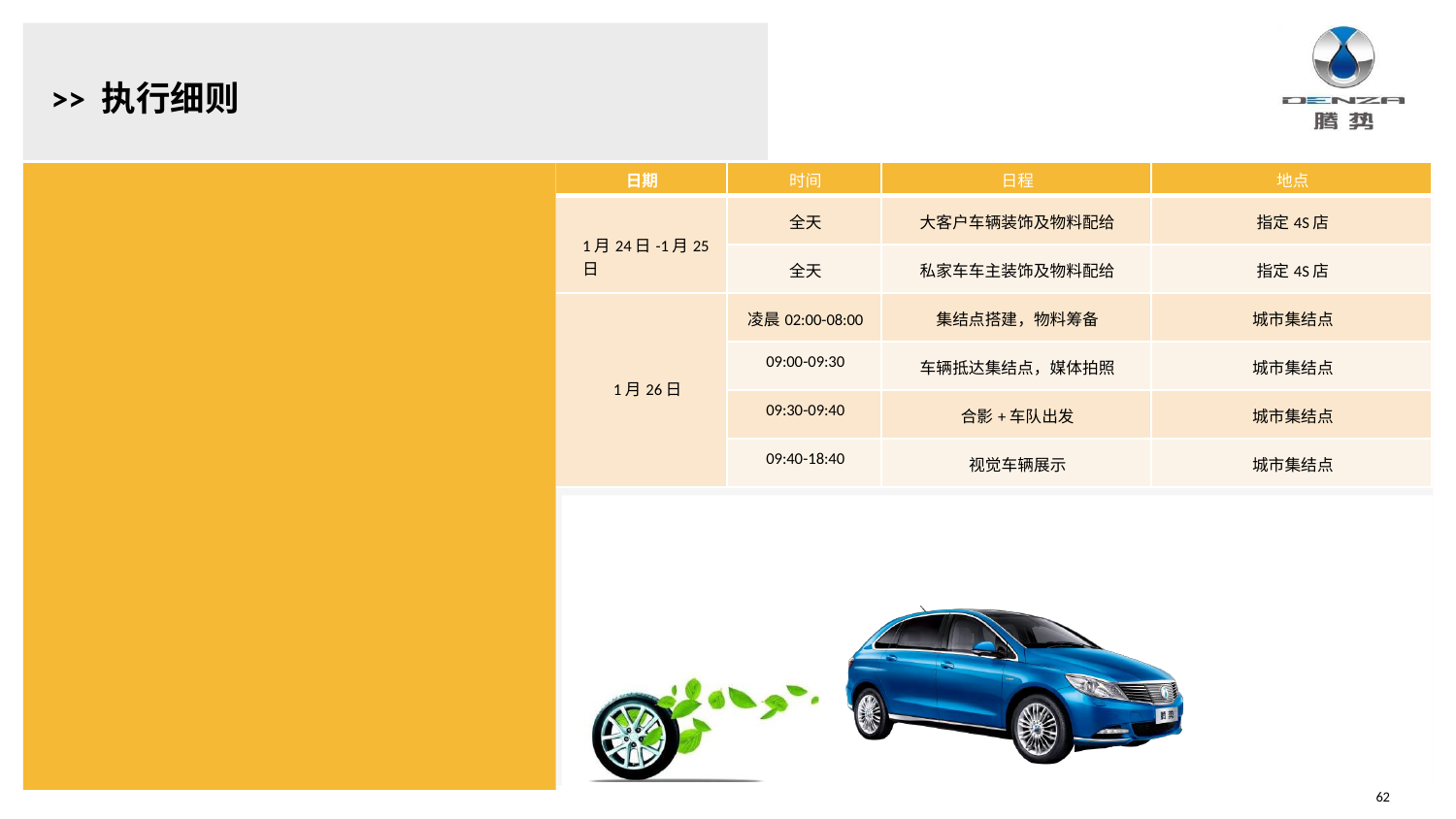

# >> 执行细则

| 日期 | 时间 | 日程 | 地点 |
| --- | --- | --- | --- |
| 1月24日-1月25日 | 全天 | 大客户车辆装饰及物料配给 | 指定4S店 |
|  | 全天 | 私家车车主装饰及物料配给 | 指定4S店 |
| 1月26日 | 凌晨02:00-08:00 | 集结点搭建，物料筹备 | 城市集结点 |
|  | 09:00-09:30 | 车辆抵达集结点，媒体拍照 | 城市集结点 |
|  | 09:30-09:40 | 合影+车队出发 | 城市集结点 |
|  | 09:40-18:40 | 视觉车辆展示 | 城市集结点 |
|  |  |  |  |
Date: 9th March
Location: 城市核心集结点
（车主及大客户各选择一个集结点）
Participants: Total：100人/集结点
10 media
20 customers 或者大客户司机
10 dealer staff
4 photo interactive champions

62